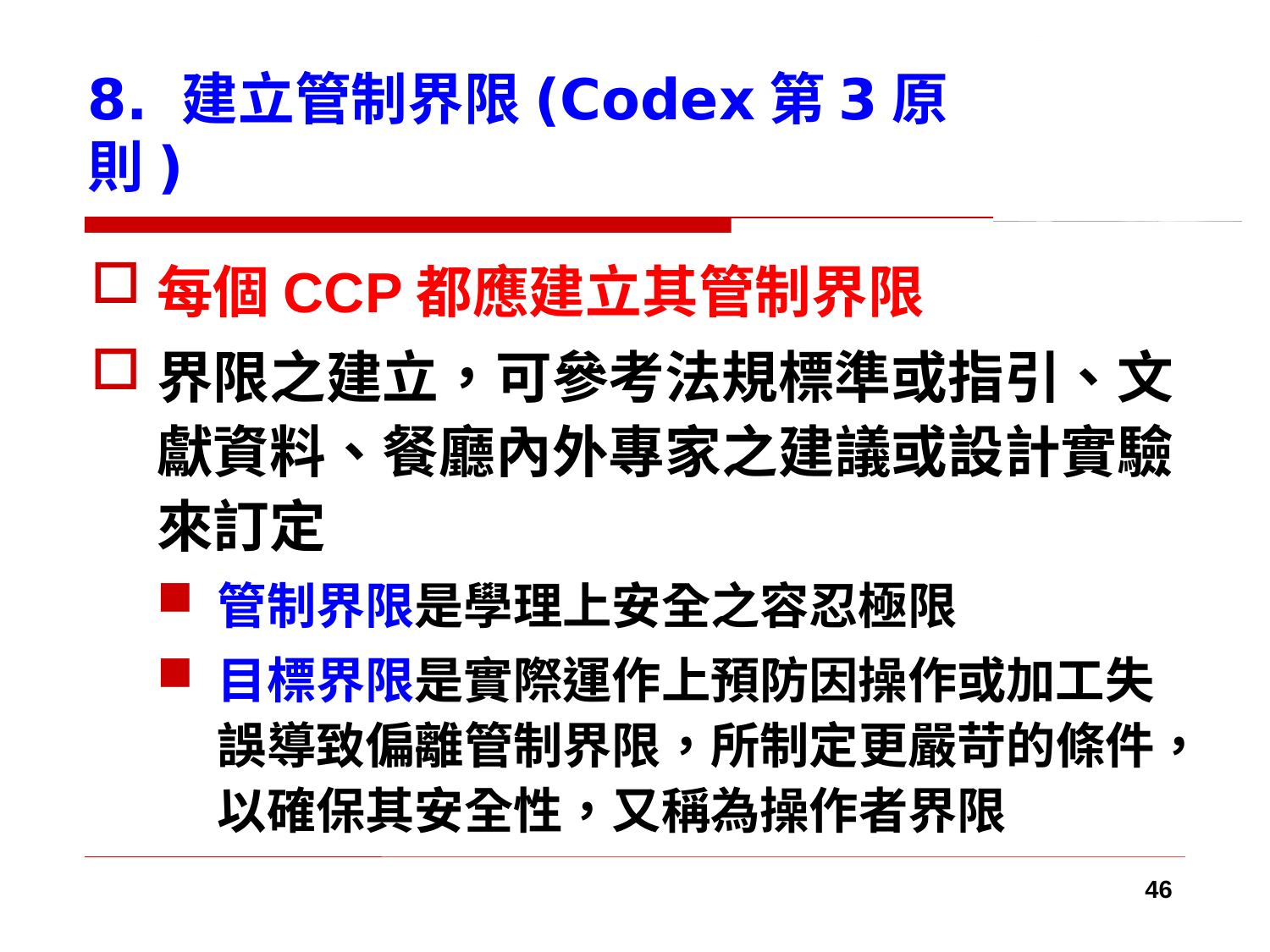

# 8. 建立管制界限(Codex第3原則)
每個CCP都應建立其管制界限
界限之建立，可參考法規標準或指引、文獻資料、餐廳內外專家之建議或設計實驗來訂定
管制界限是學理上安全之容忍極限
目標界限是實際運作上預防因操作或加工失誤導致偏離管制界限，所制定更嚴苛的條件，以確保其安全性，又稱為操作者界限
46